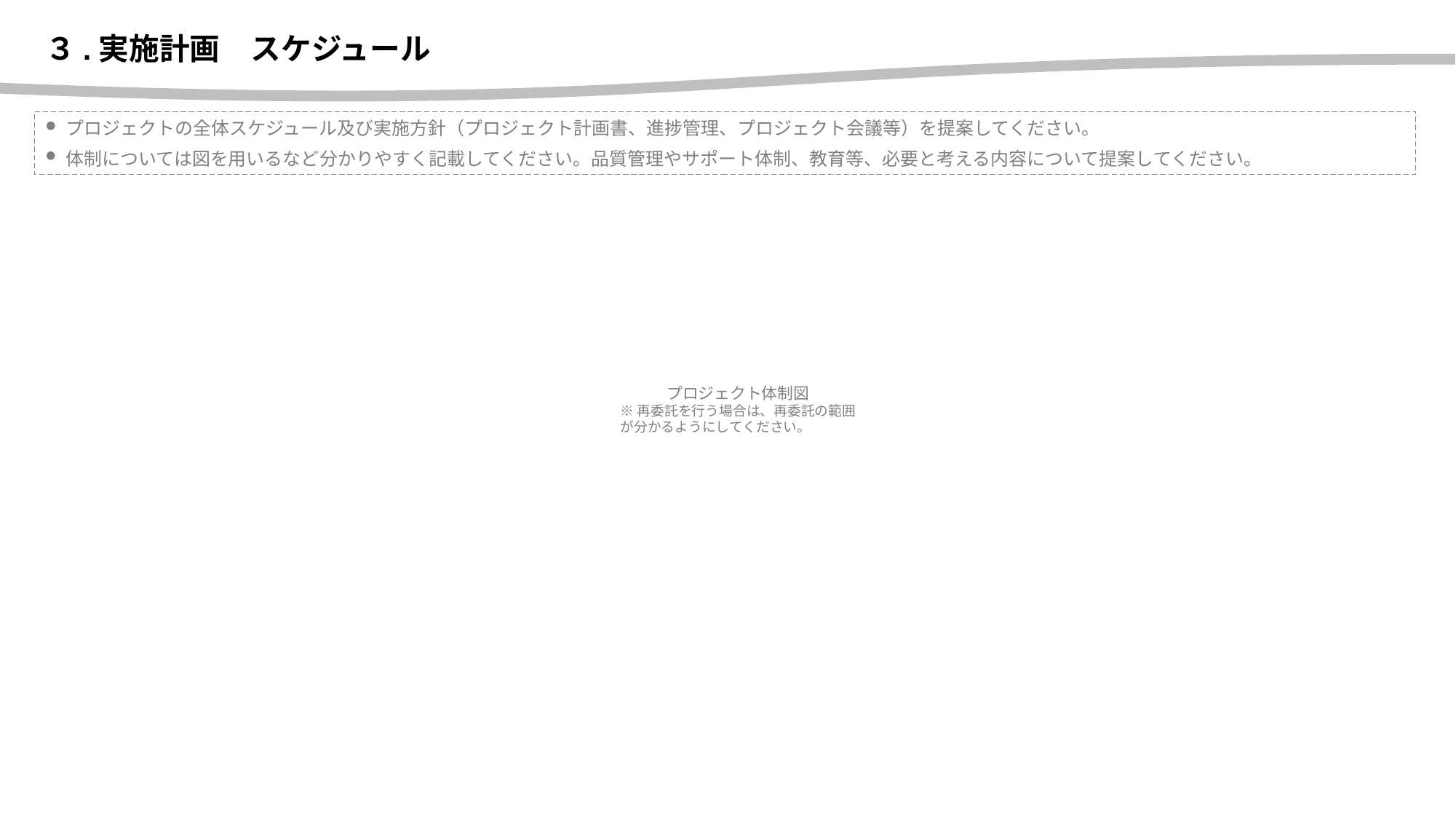

３.実施計画　スケジュール

プロジェクトの全体スケジュール及び実施方針（プロジェクト計画書、進捗管理、プロジェクト会議等）を提案してください。
体制については図を用いるなど分かりやすく記載してください。品質管理やサポート体制、教育等、必要と考える内容について提案してください。
プロジェクト体制図
※再委託を行う場合は、再委託の範囲が分かるようにしてください。